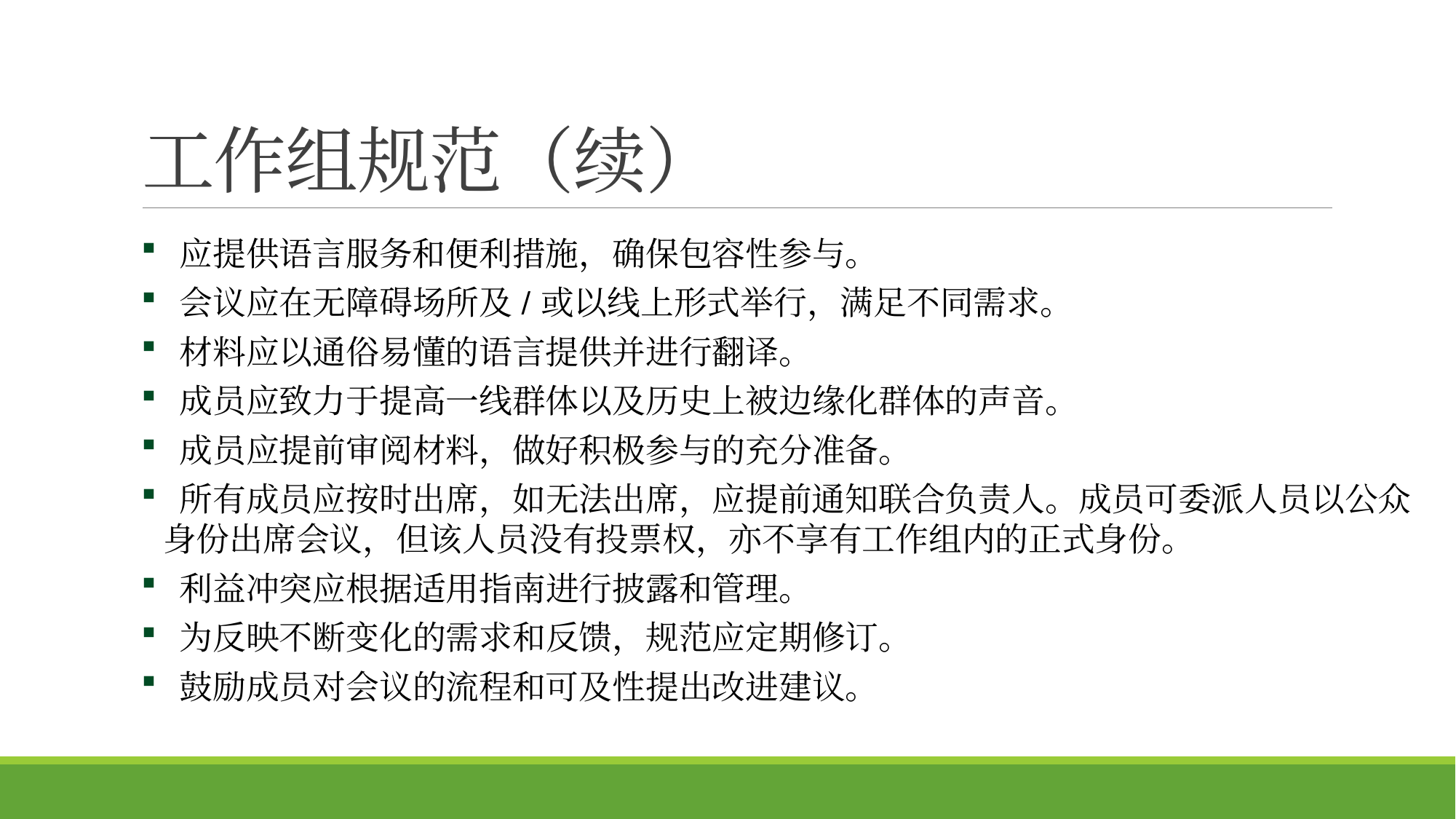

# 工作组规范（续）
 应提供语言服务和便利措施，确保包容性参与。
 会议应在无障碍场所及/或以线上形式举行，满足不同需求。
 材料应以通俗易懂的语言提供并进行翻译。
 成员应致力于提高一线群体以及历史上被边缘化群体的声音。
 成员应提前审阅材料，做好积极参与的充分准备。
 所有成员应按时出席，如无法出席，应提前通知联合负责人。成员可委派人员以公众身份出席会议，但该人员没有投票权，亦不享有工作组内的正式身份。
 利益冲突应根据适用指南进行披露和管理。
 为反映不断变化的需求和反馈，规范应定期修订。
 鼓励成员对会议的流程和可及性提出改进建议。